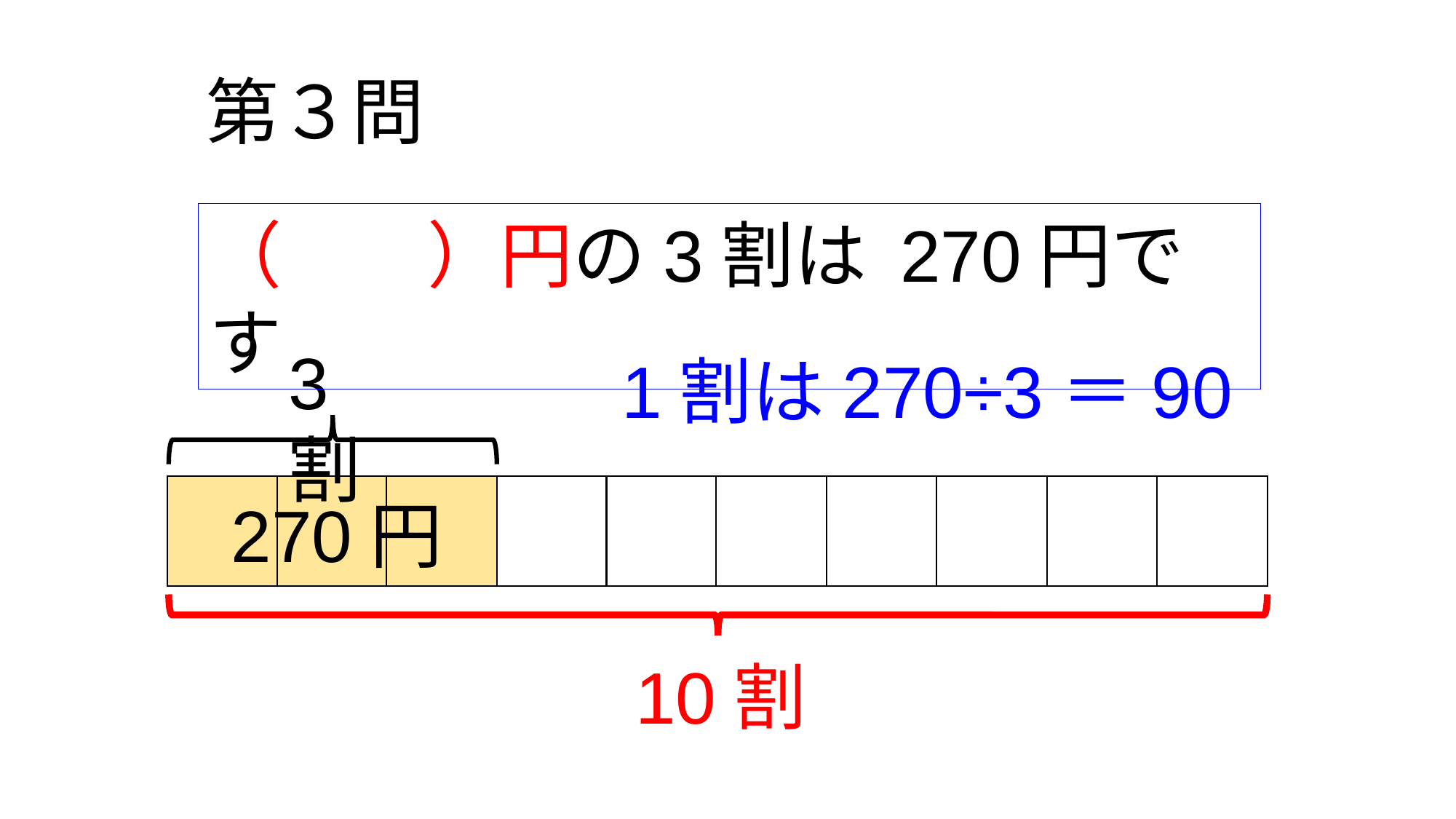

第３問

（　　）円の3割は 270円です

3割
1割は270÷3＝90

270円
10割